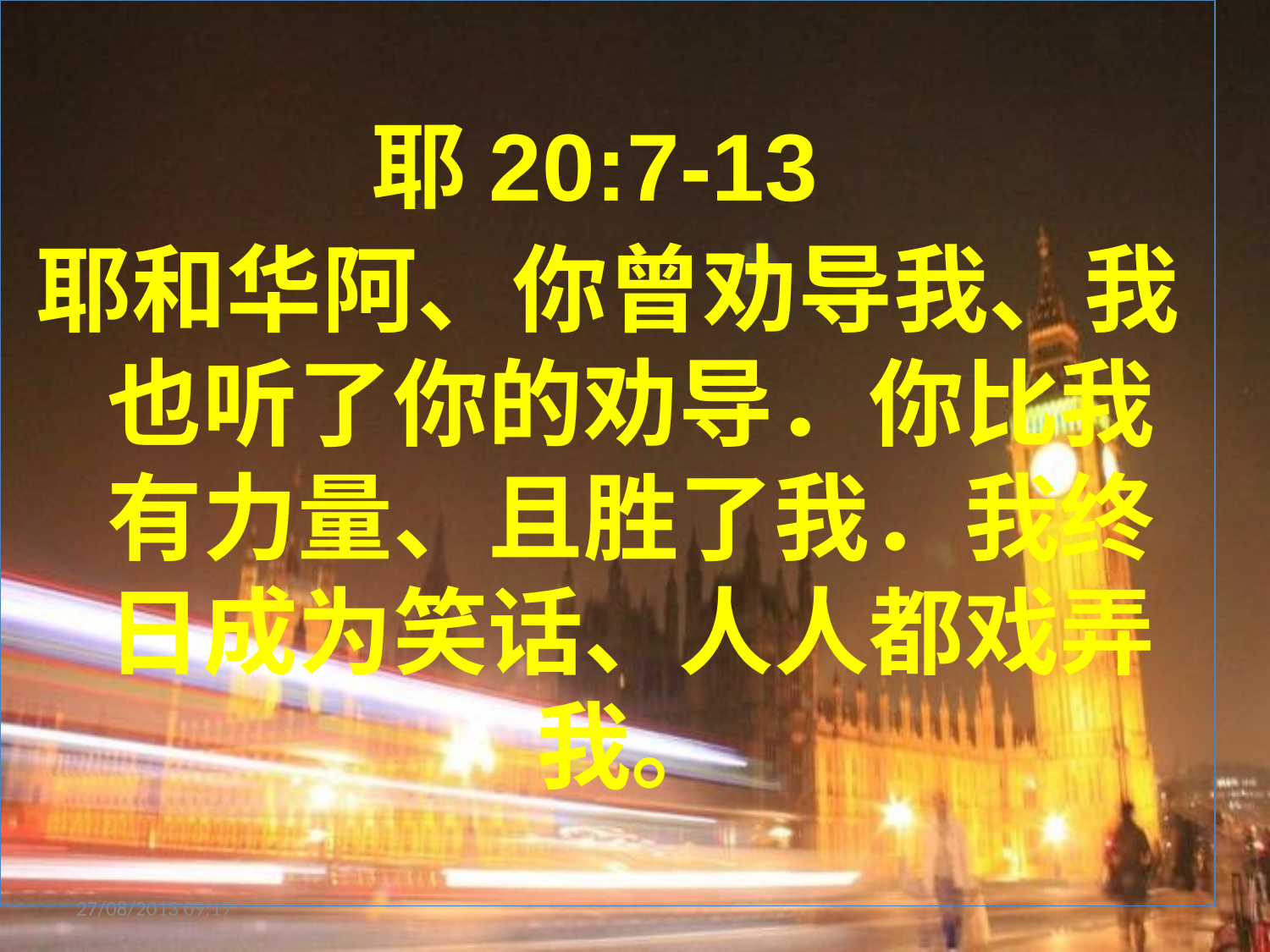

耶20:7-13
耶和华阿、你曾劝导我、我也听了你的劝导．你比我有力量、且胜了我．我终日成为笑话、人人都戏弄我。
27/08/2013 09:17